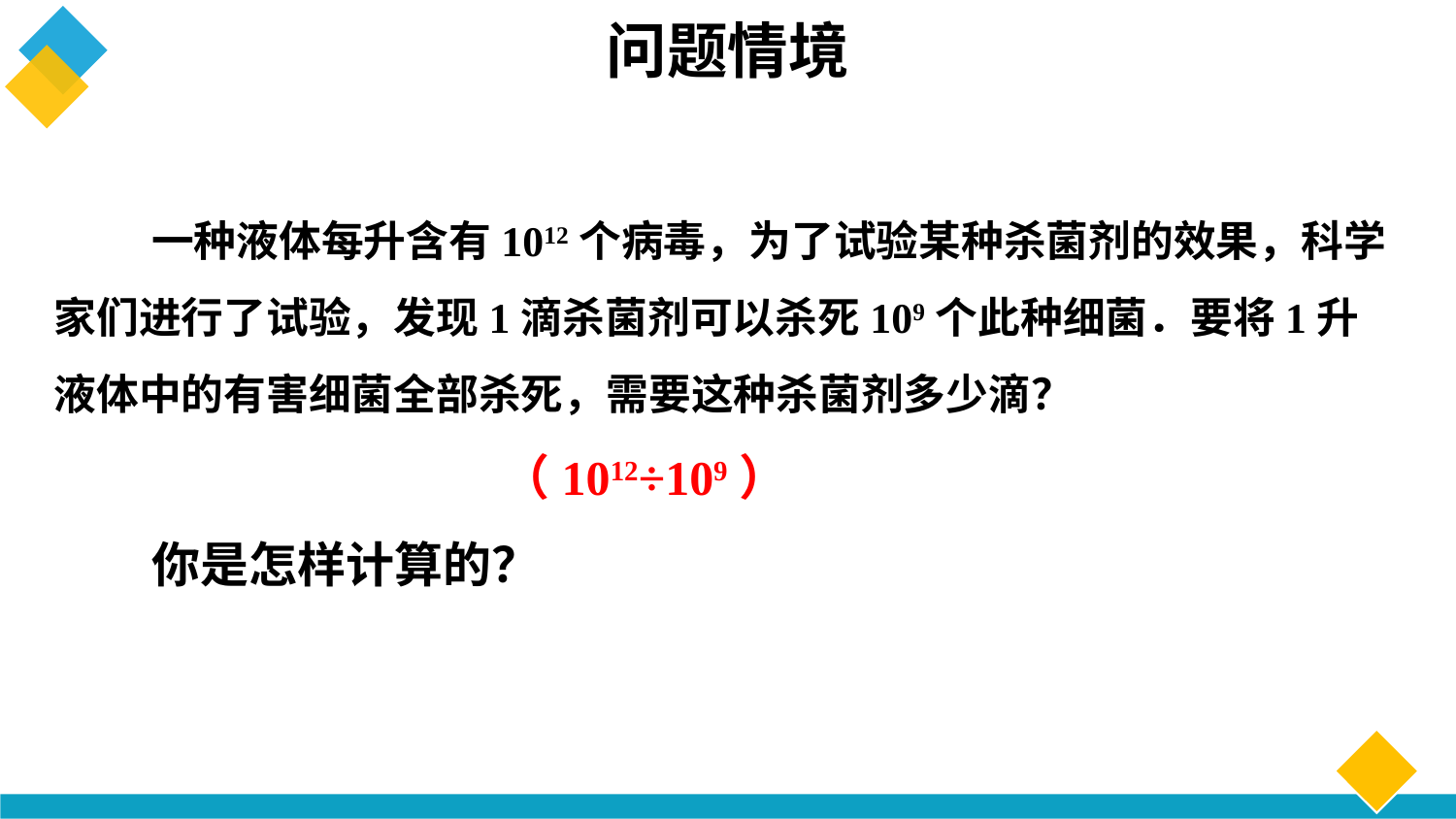

# 问题情境
一种液体每升含有1012个病毒，为了试验某种杀菌剂的效果，科学家们进行了试验，发现1滴杀菌剂可以杀死109个此种细菌．要将1升液体中的有害细菌全部杀死，需要这种杀菌剂多少滴？
                               （1012÷109）
你是怎样计算的？